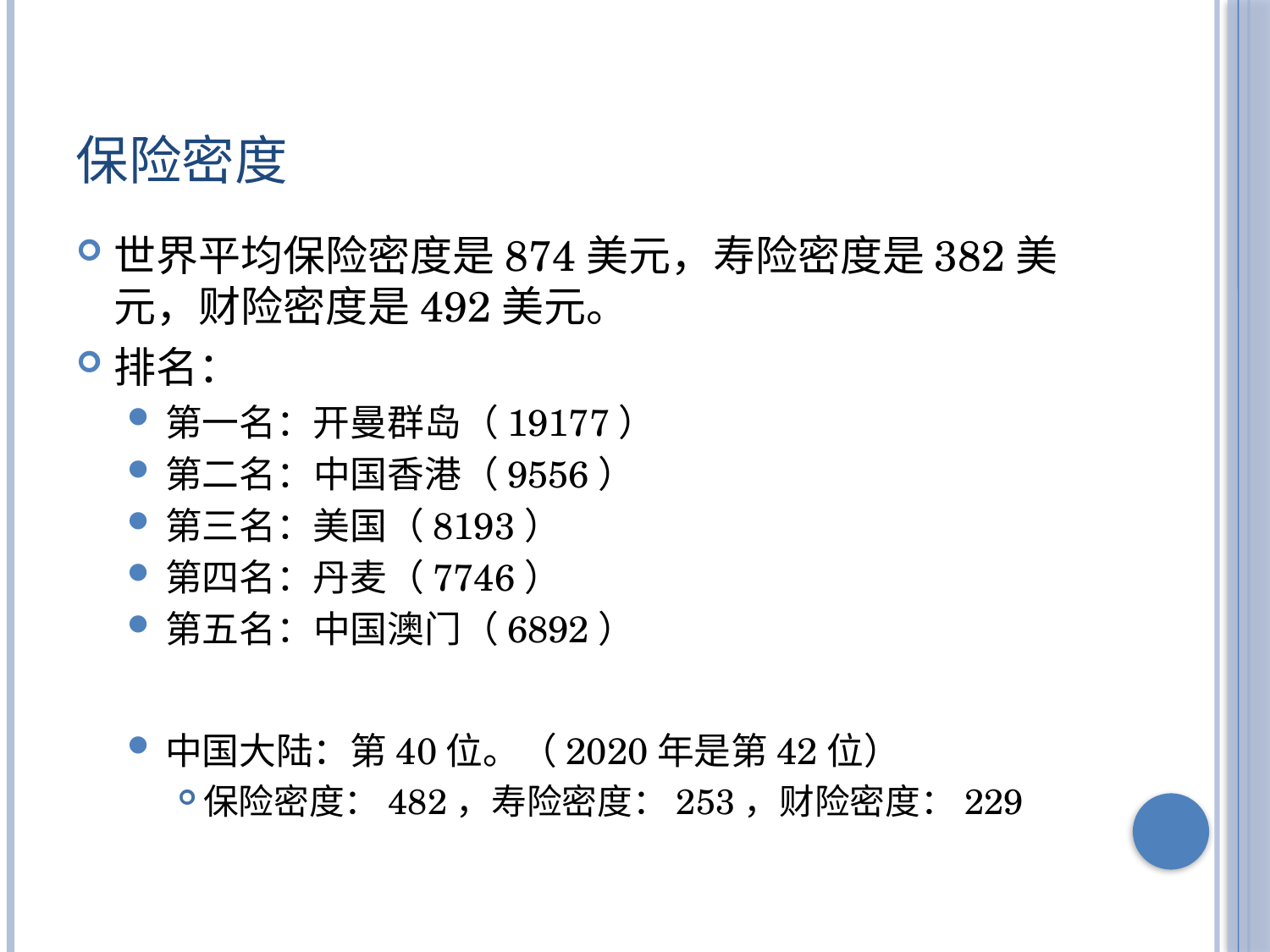

# 保险密度
世界平均保险密度是874美元，寿险密度是382美元，财险密度是492美元。
排名：
第一名：开曼群岛（19177）
第二名：中国香港（9556）
第三名：美国（8193）
第四名：丹麦（7746）
第五名：中国澳门（6892）

中国大陆：第40位。（2020年是第42位）
保险密度：482，寿险密度：253，财险密度：229